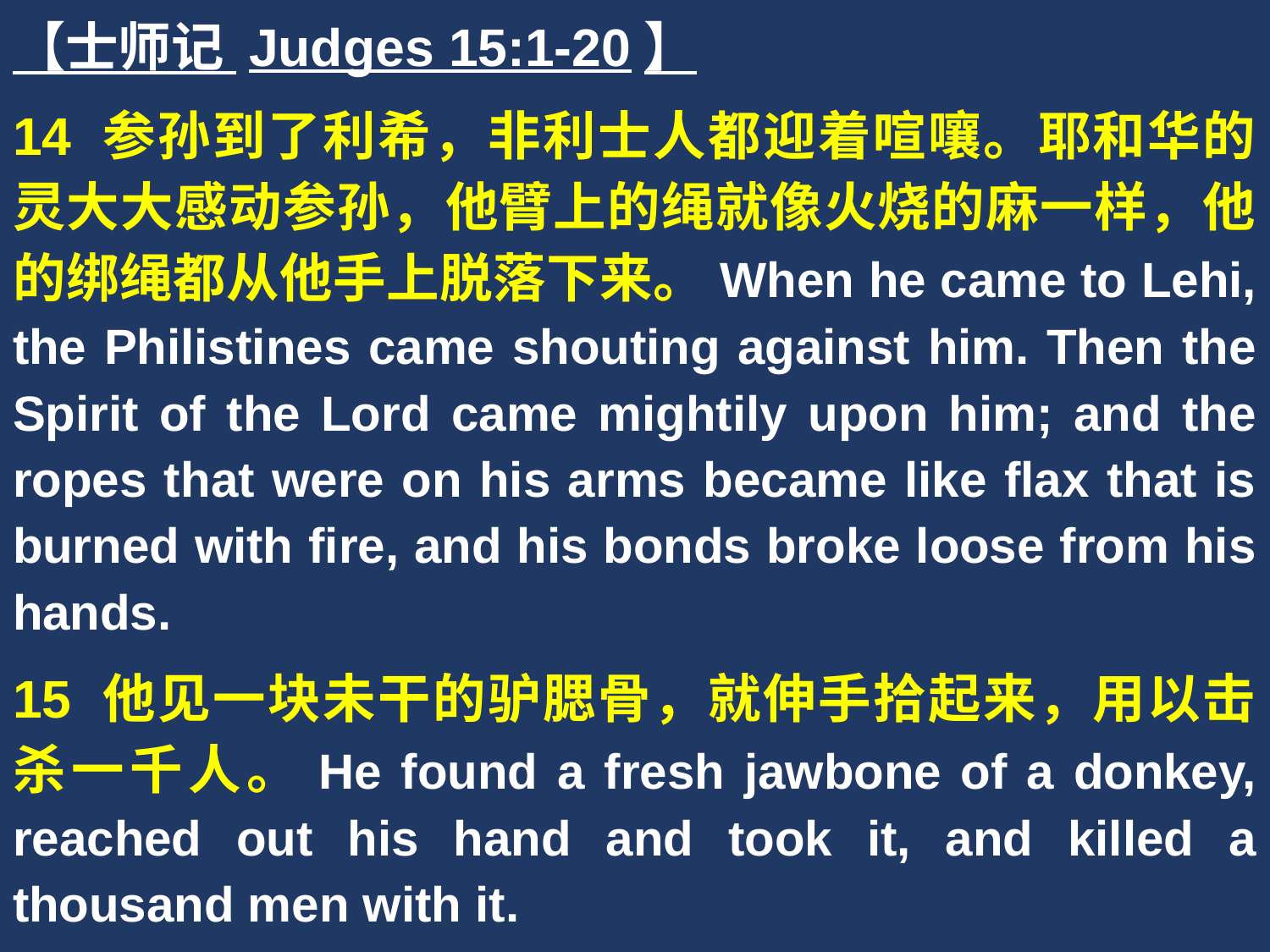

【士师记 Judges 15:1-20】
14 参孙到了利希，非利士人都迎着喧嚷。耶和华的灵大大感动参孙，他臂上的绳就像火烧的麻一样，他的绑绳都从他手上脱落下来。When he came to Lehi, the Philistines came shouting against him. Then the Spirit of the Lord came mightily upon him; and the ropes that were on his arms became like flax that is burned with fire, and his bonds broke loose from his hands.
15 他见一块未干的驴腮骨，就伸手拾起来，用以击杀一千人。He found a fresh jawbone of a donkey, reached out his hand and took it, and killed a thousand men with it.